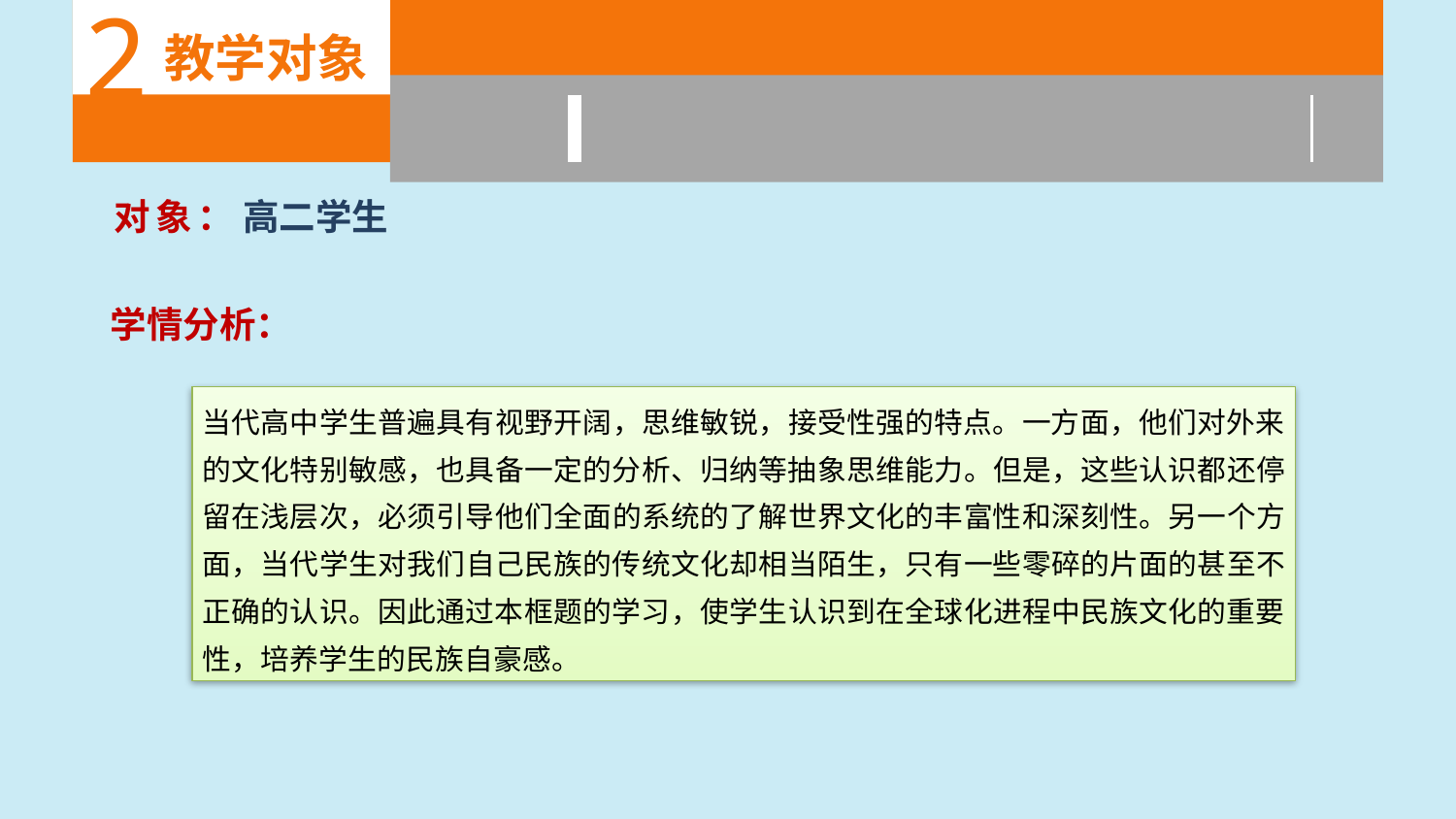

2
     教学对象

对象：
高二学生
学情分析：
当代高中学生普遍具有视野开阔，思维敏锐，接受性强的特点。一方面，他们对外来的文化特别敏感，也具备一定的分析、归纳等抽象思维能力。但是，这些认识都还停留在浅层次，必须引导他们全面的系统的了解世界文化的丰富性和深刻性。另一个方面，当代学生对我们自己民族的传统文化却相当陌生，只有一些零碎的片面的甚至不正确的认识。因此通过本框题的学习，使学生认识到在全球化进程中民族文化的重要性，培养学生的民族自豪感。